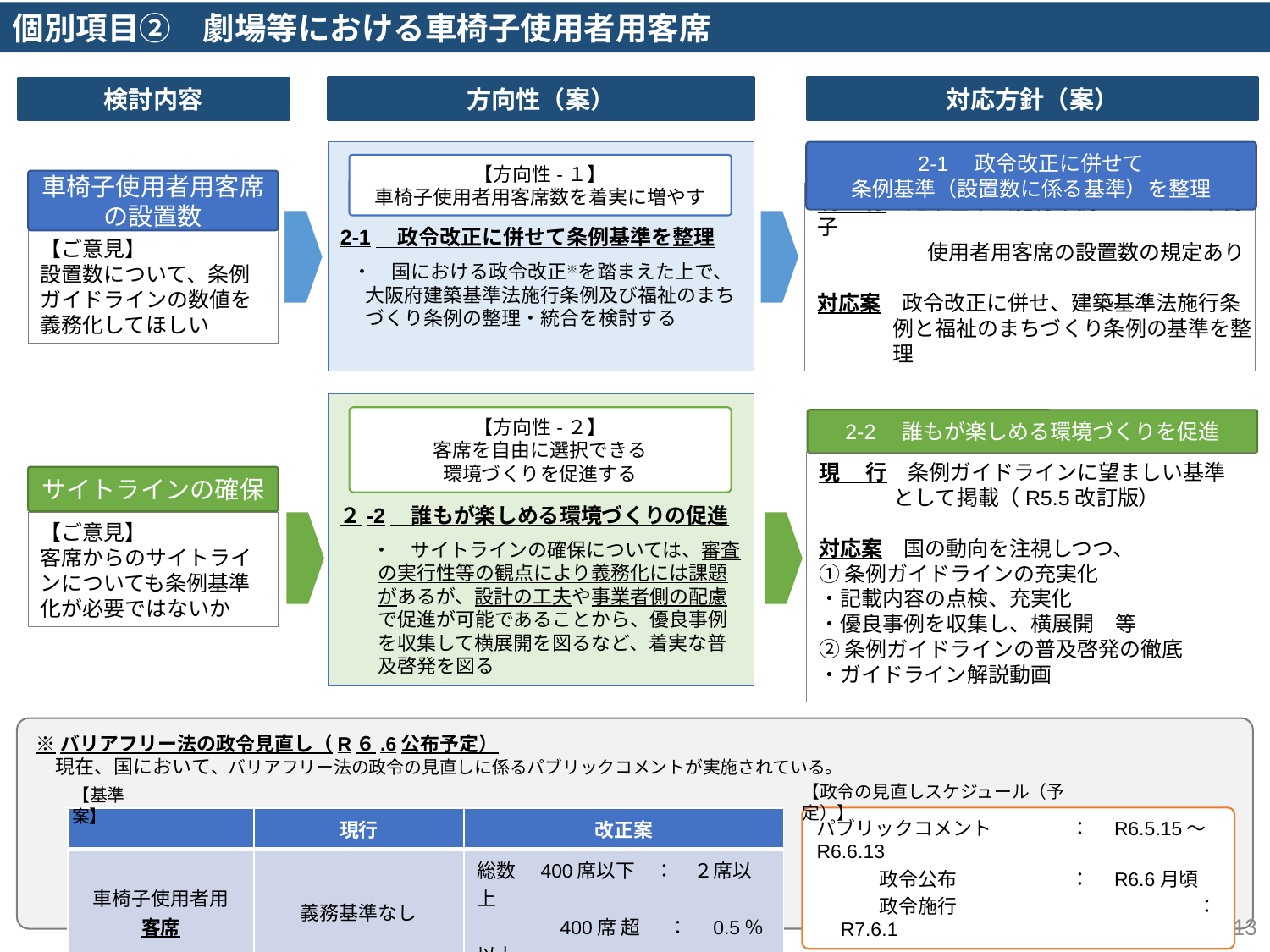

個別項目②　劇場等における車椅子使用者用客席
方向性（案）
対応方針（案）
検討内容

2-1　政令改正に併せて条例基準を整理

・　国における政令改正※を踏まえた上で、大阪府建築基準法施行条例及び福祉のまちづくり条例の整理・統合を検討する
2-1　政令改正に併せて
条例基準（設置数に係る基準）を整理
【方向性-１】
車椅子使用者用客席数を着実に増やす
車椅子使用者用客席の設置数
現　 行　建築基準法施行条例において、車椅子
　　　　　 使用者用客席の設置数の規定あり

対応案　政令改正に併せ、建築基準法施行条例と福祉のまちづくり条例の基準を整理

【ご意見】
設置数について、条例ガイドラインの数値を義務化してほしい

２-2　誰もが楽しめる環境づくりの促進

　・　サイトラインの確保については、審査の実行性等の観点により義務化には課題があるが、設計の工夫や事業者側の配慮で促進が可能であることから、優良事例を収集して横展開を図るなど、着実な普及啓発を図る
【方向性-２】
客席を自由に選択できる
環境づくりを促進する
2-2　誰もが楽しめる環境づくりを促進
現　 行　条例ガイドラインに望ましい基準として掲載（R5.5改訂版）

対応案　国の動向を注視しつつ、
①条例ガイドラインの充実化
・記載内容の点検、充実化
・優良事例を収集し、横展開　等
②条例ガイドラインの普及啓発の徹底
・ガイドライン解説動画
サイトラインの確保

【ご意見】
客席からのサイトラインについても条例基準化が必要ではないか

※バリアフリー法の政令見直し（R６.6公布予定）
　現在、国において、バリアフリー法の政令の見直しに係るパブリックコメントが実施されている。
【政令の見直しスケジュール（予定）】
【基準案】
パブリックコメント	：　R6.5.15～R6.6.13

　　　 政令公布　	：　R6.6月頃

　　　 政令施行		：　R7.6.1
|  | 現行 | 改正案 |
| --- | --- | --- |
| 車椅子使用者用 客席 | 義務基準なし | 総数　400席以下　：　２席以上 　　　　400席 超 　 ：　0.5％以上 |
13